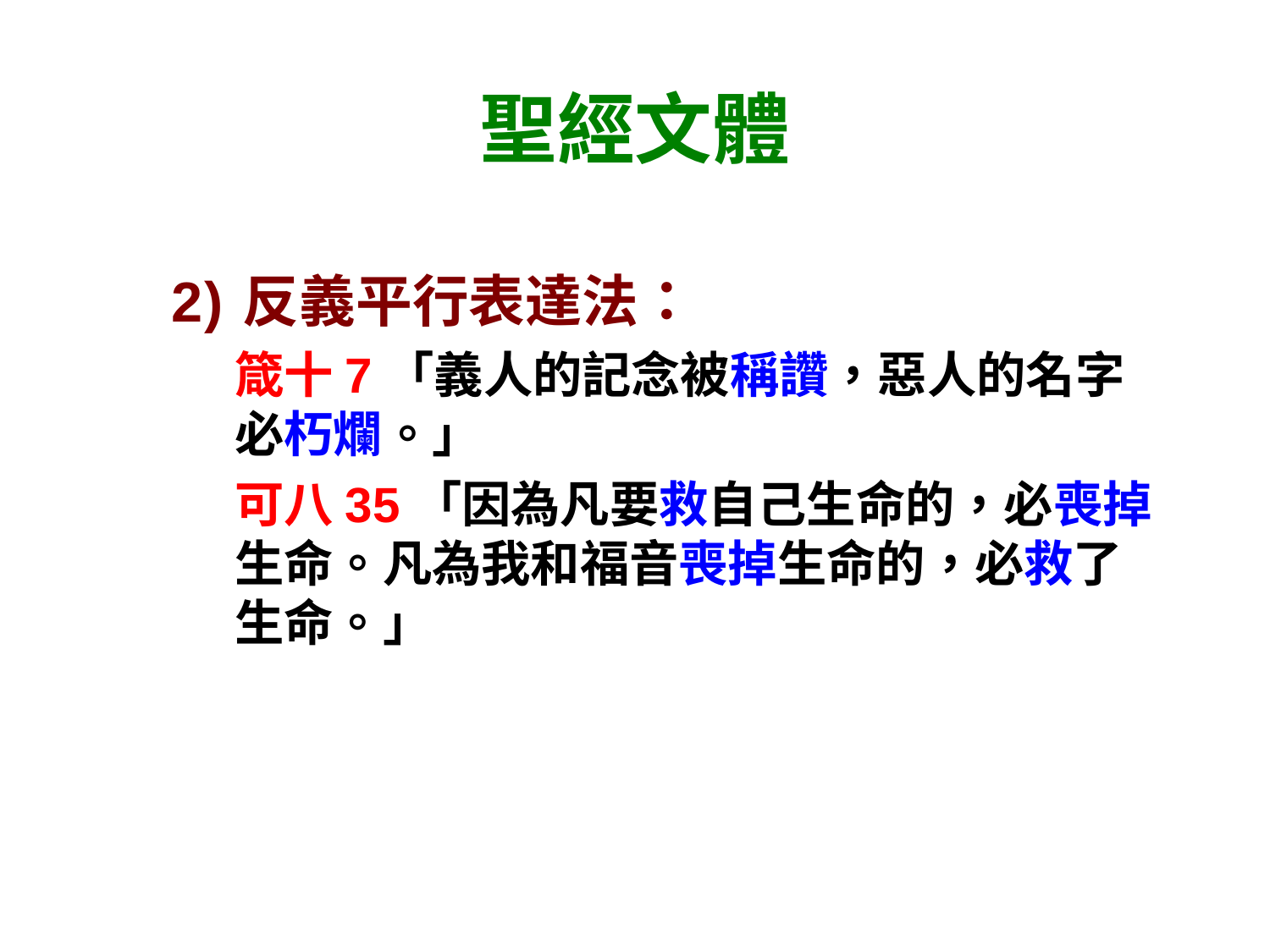

# 聖經文體

反義平行表達法：
箴十7「義人的記念被稱讚，惡人的名字必朽爛。」
可八35「因為凡要救自己生命的，必喪掉生命。凡為我和福音喪掉生命的，必救了生命。」